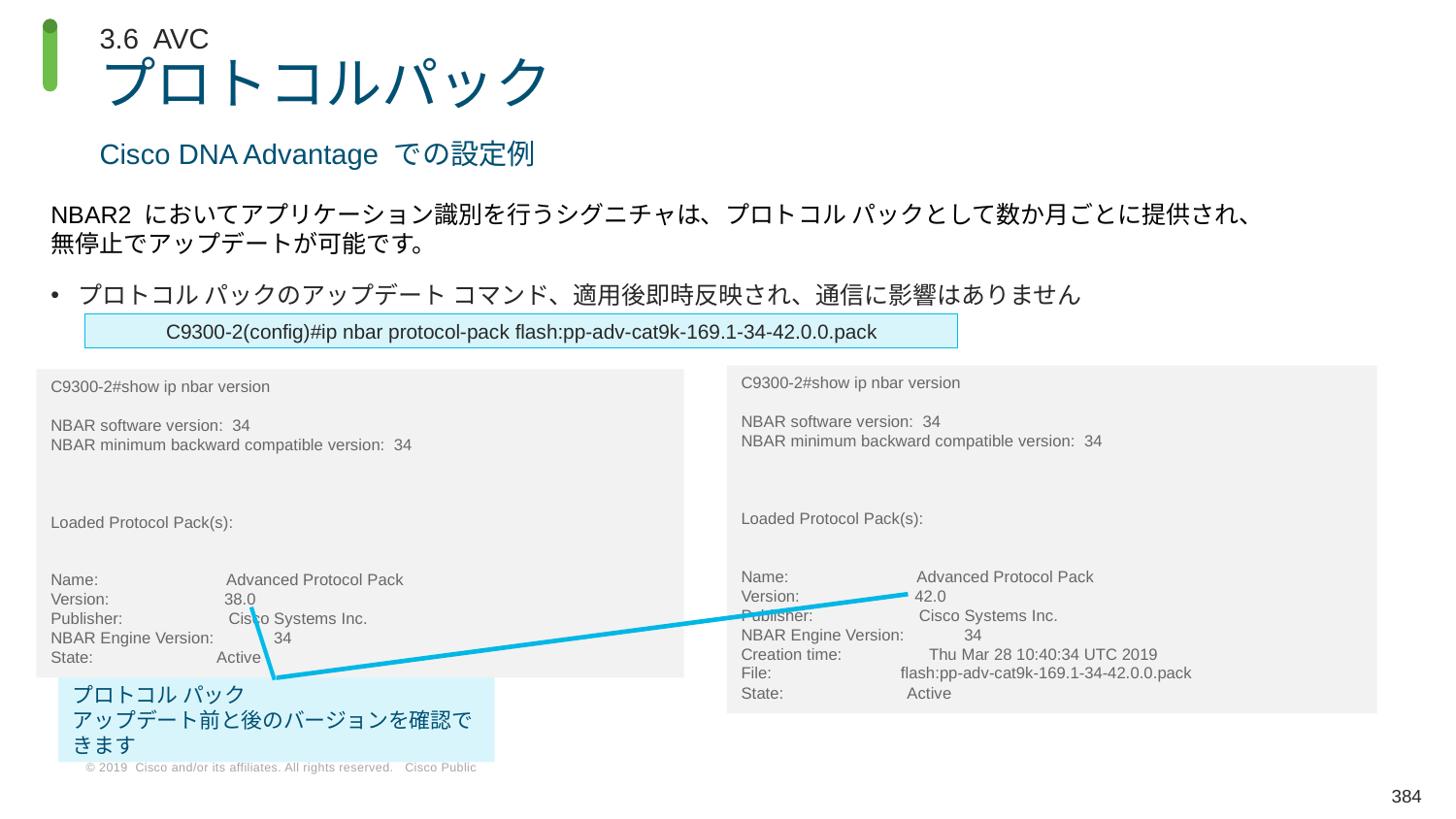

3.6  AVC
# プロトコルパック
Cisco DNA Advantage での設定例
NBAR2 においてアプリケーション識別を行うシグニチャは、プロトコル パックとして数か月ごとに提供され、
無停止でアップデートが可能です。
プロトコル パックのアップデート コマンド、適用後即時反映され、通信に影響はありません
C9300-2(config)#ip nbar protocol-pack flash:pp-adv-cat9k-169.1-34-42.0.0.pack
C9300-2#show ip nbar version

NBAR software version:  34
NBAR minimum backward compatible version:  34

Loaded Protocol Pack(s):

Name:                            Advanced Protocol Pack
Version:                         42.0
Publisher:                       Cisco Systems Inc.
NBAR Engine Version:             34
Creation time:                   Thu Mar 28 10:40:34 UTC 2019
File:                            flash:pp-adv-cat9k-169.1-34-42.0.0.pack
State:                           Active
C9300-2#show ip nbar version

NBAR software version:  34
NBAR minimum backward compatible version:  34

Loaded Protocol Pack(s):

Name:                            Advanced Protocol Pack
Version:                         38.0
Publisher:                       Cisco Systems Inc.
NBAR Engine Version:             34
State:                           Active
プロトコル パック
アップデート前と後のバージョンを確認できます
384